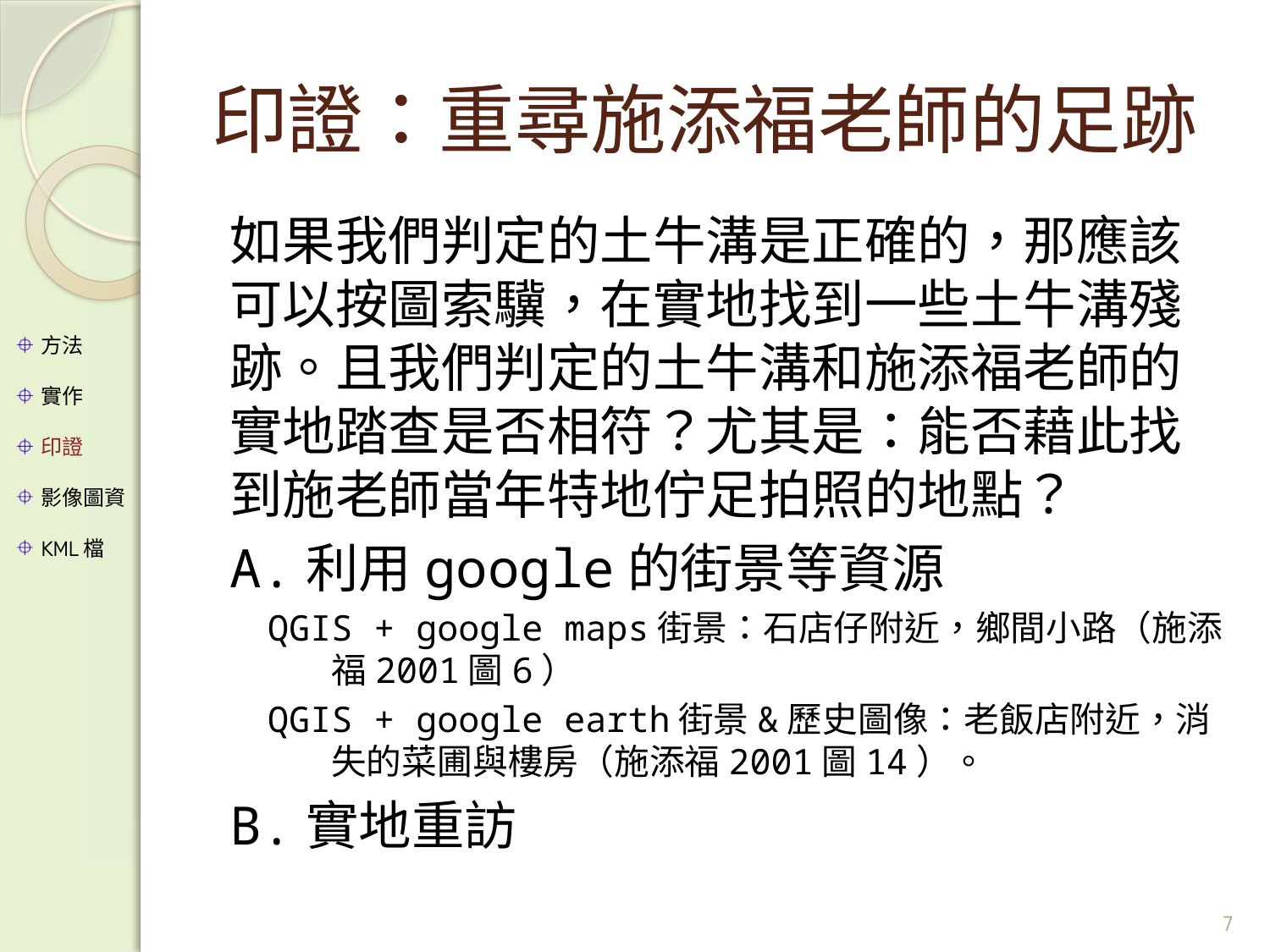

# 印證：重尋施添福老師的足跡
如果我們判定的土牛溝是正確的，那應該可以按圖索驥，在實地找到一些土牛溝殘跡。且我們判定的土牛溝和施添福老師的實地踏查是否相符？尤其是：能否藉此找到施老師當年特地佇足拍照的地點？
A.利用google的街景等資源
QGIS + google maps街景：石店仔附近，鄉間小路（施添福2001圖6）
QGIS + google earth街景&歷史圖像：老飯店附近，消失的菜圃與樓房（施添福2001圖14）。
B.實地重訪

方法

實作

印證

影像圖資

KML檔
7